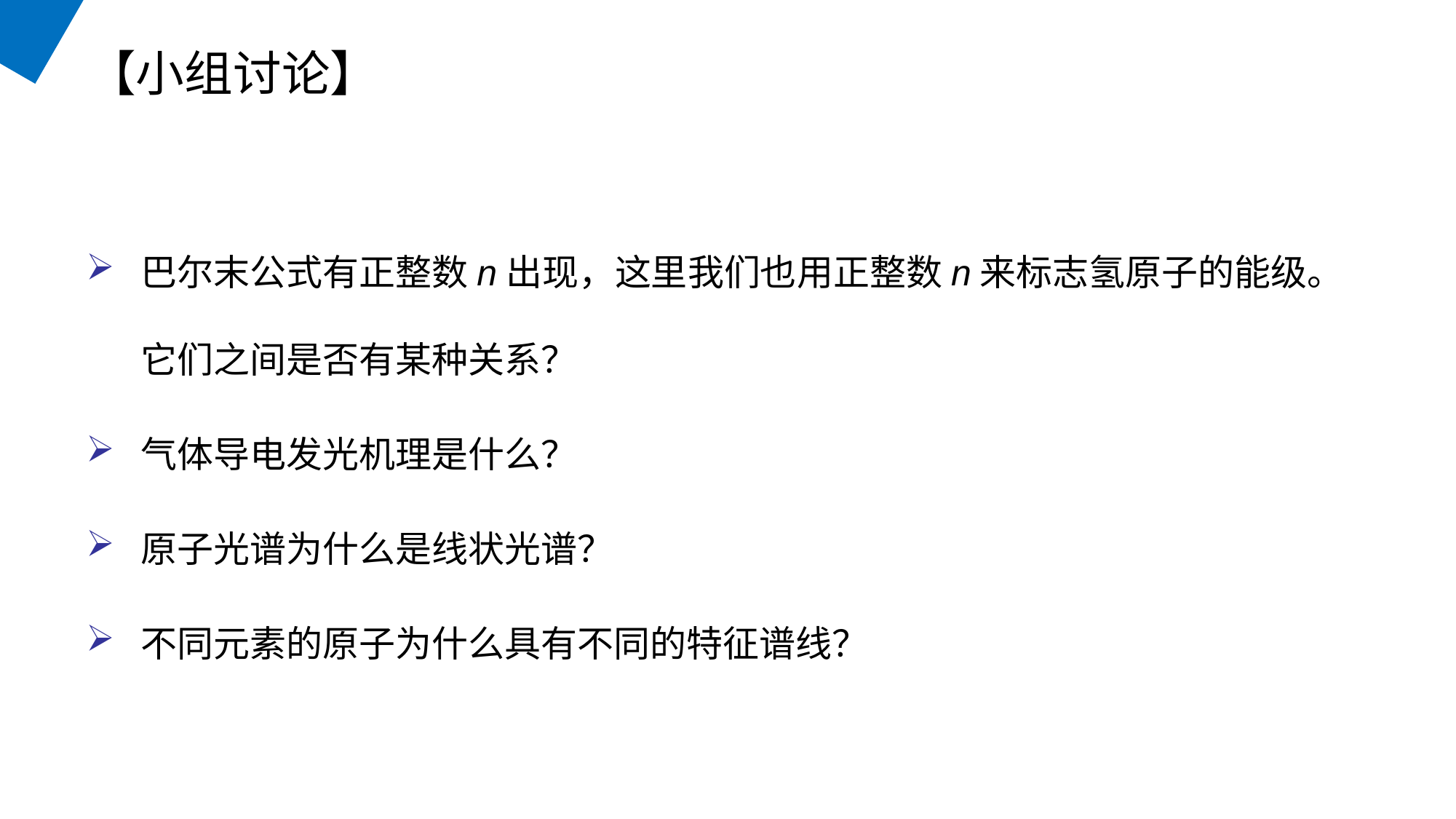

【小组讨论】
巴尔末公式有正整数n出现，这里我们也用正整数n来标志氢原子的能级。它们之间是否有某种关系？
气体导电发光机理是什么？
原子光谱为什么是线状光谱？
不同元素的原子为什么具有不同的特征谱线？